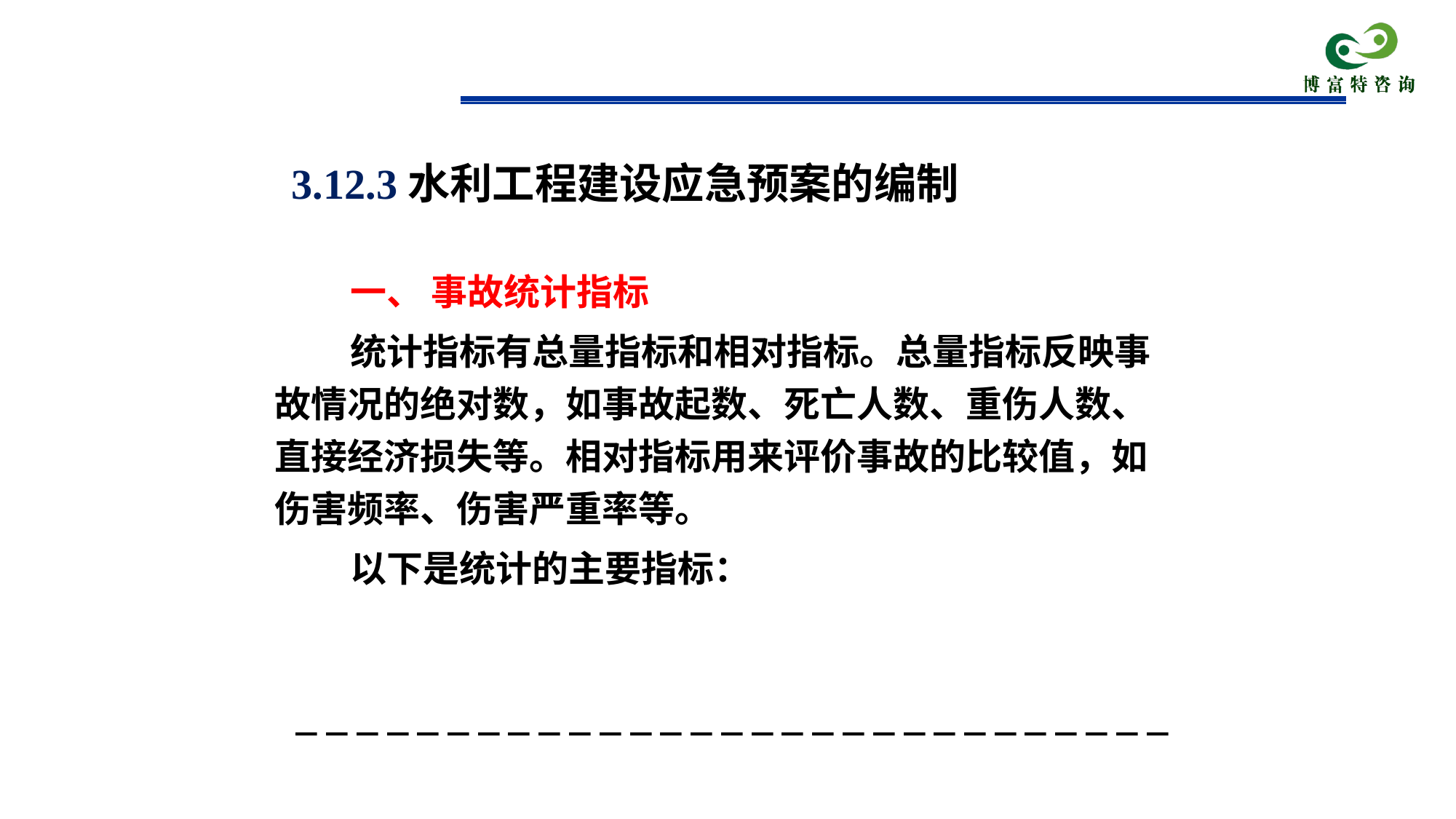

3.12.3水利工程建设应急预案的编制
# 一、 事故统计指标
统计指标有总量指标和相对指标。总量指标反映事故情况的绝对数，如事故起数、死亡人数、重伤人数、直接经济损失等。相对指标用来评价事故的比较值，如伤害频率、伤害严重率等。
以下是统计的主要指标：
－－－－－－－－－－－－－－－－－－－－－－－－－－－－－